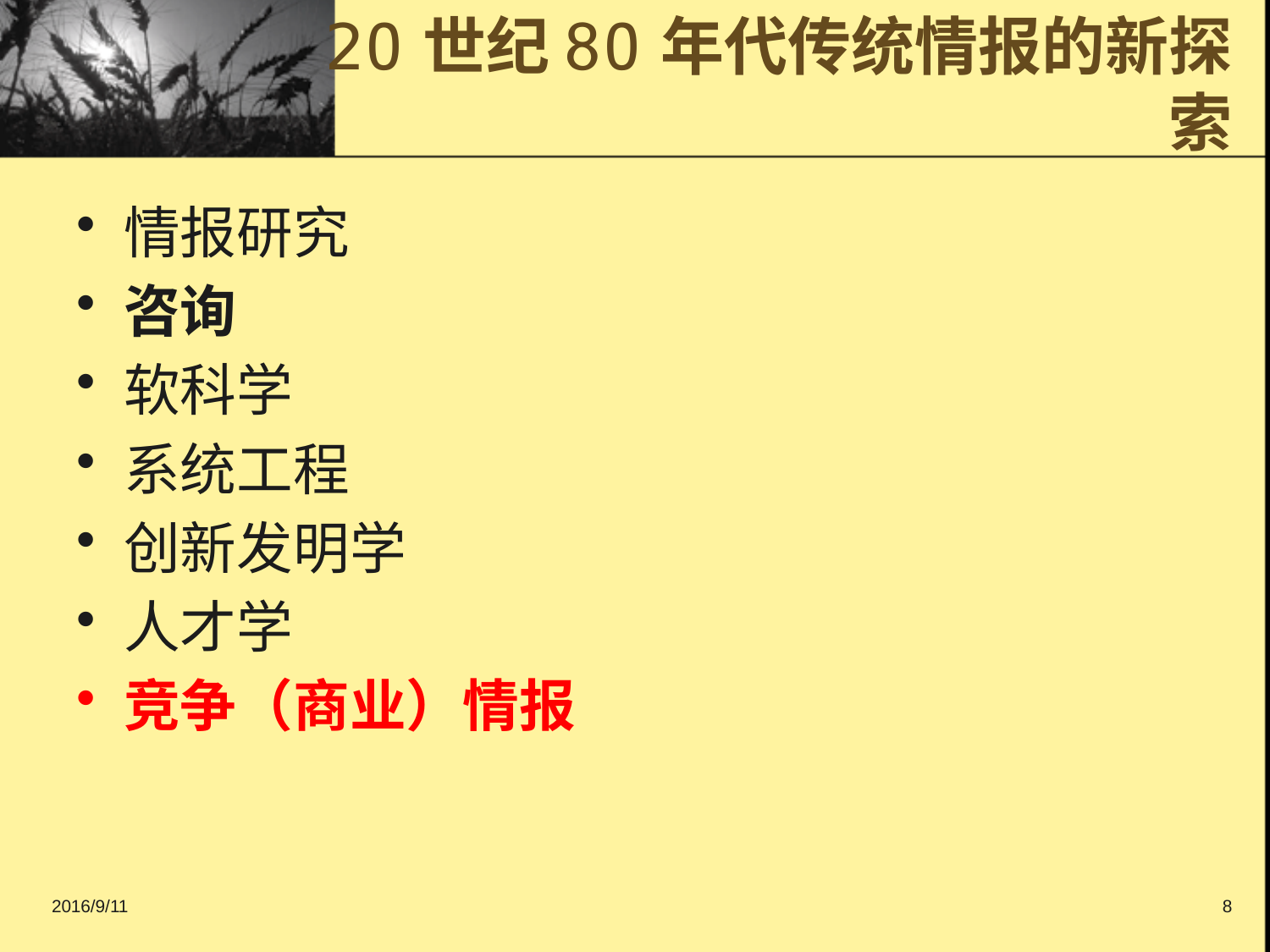

# 20世纪80年代传统情报的新探索
情报研究
咨询
软科学
系统工程
创新发明学
人才学
竞争（商业）情报
2016/9/11

8